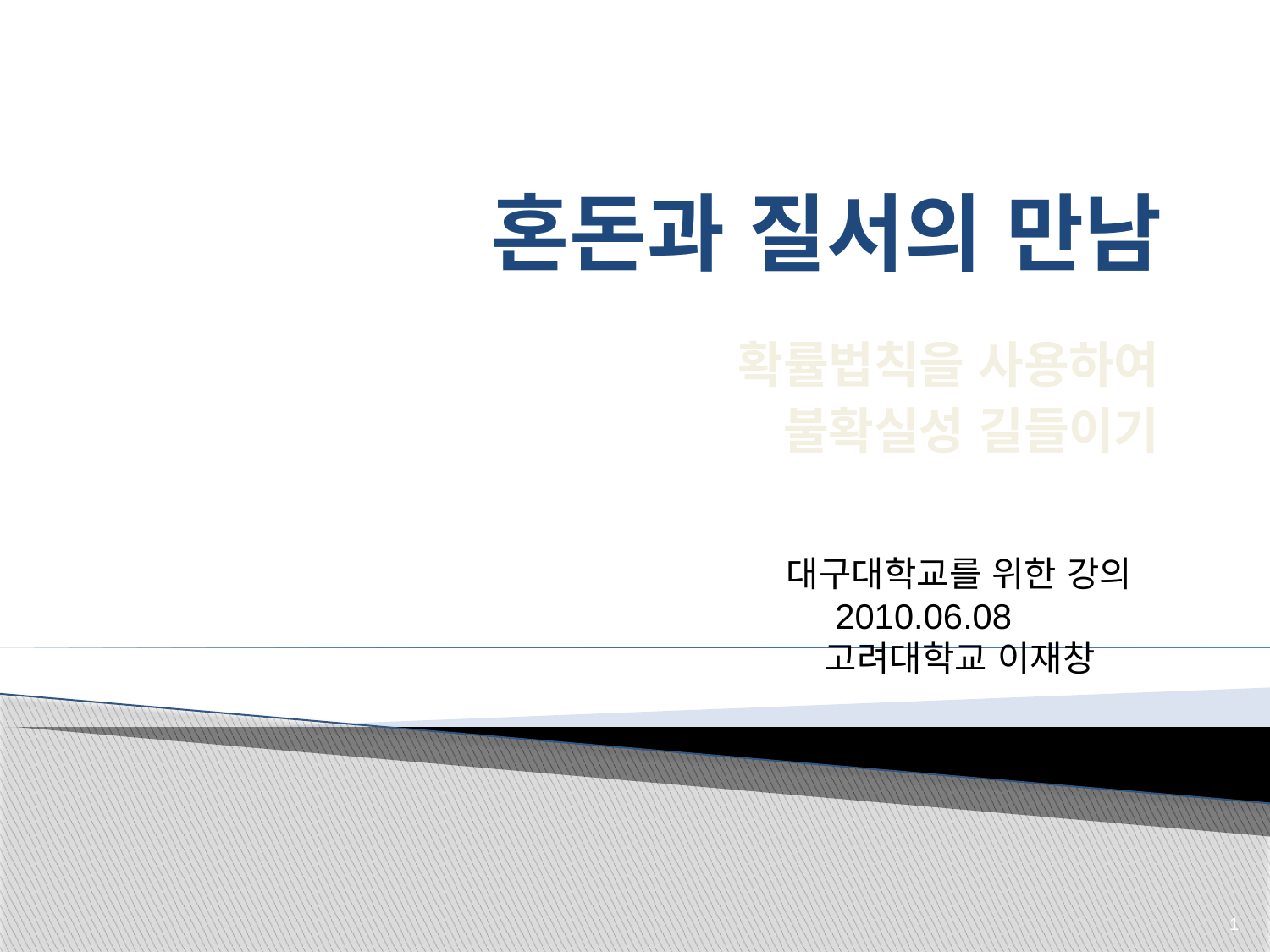

# 혼돈과 질서의 만남
확률법칙을 사용하여
불확실성 길들이기
대구대학교를 위한 강의
     2010.06.08
   고려대학교 이재창
1